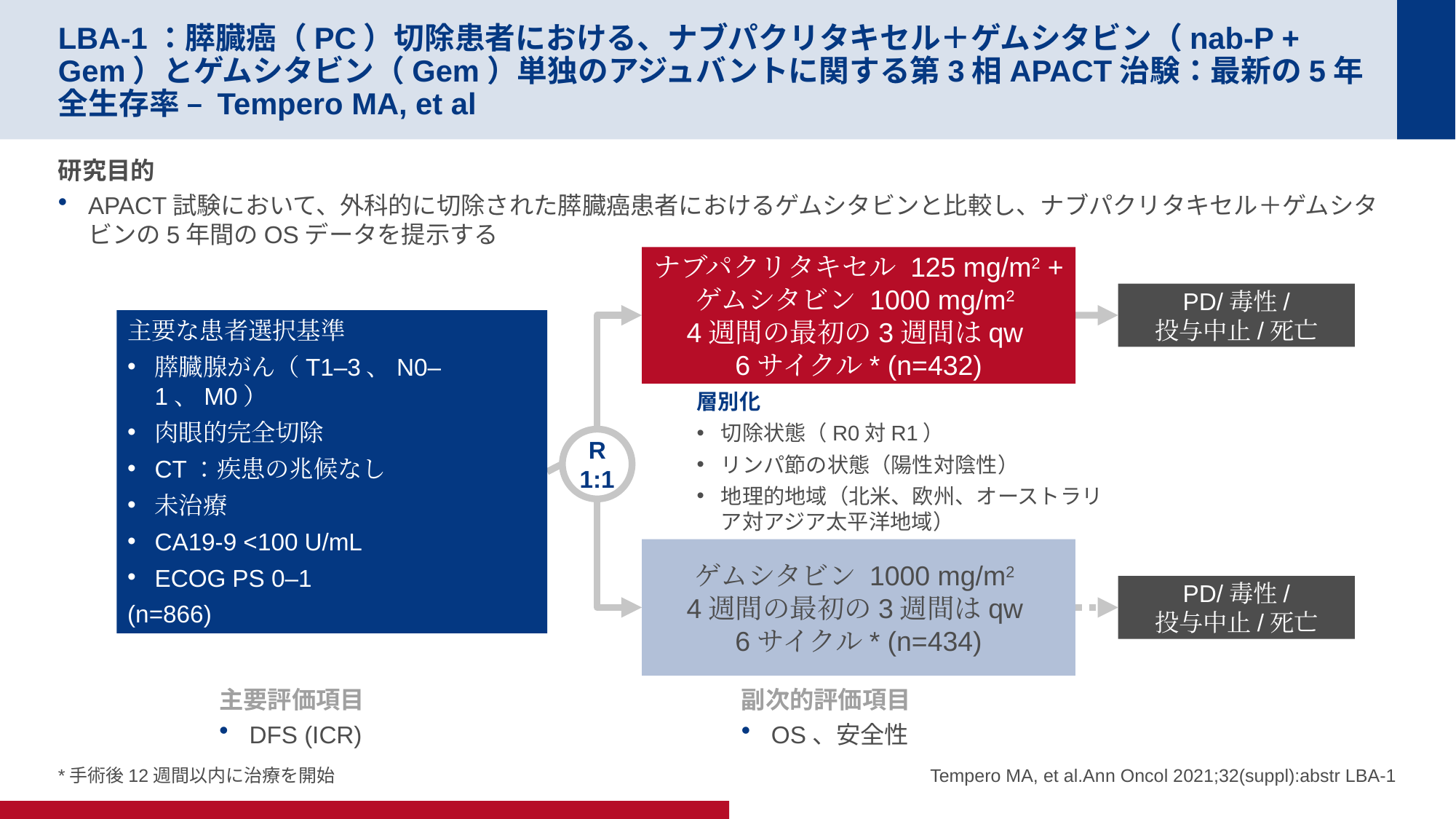

# LBA-1：膵臓癌（PC）切除患者における、ナブパクリタキセル＋ゲムシタビン（nab-P + Gem）とゲムシタビン（Gem）単独のアジュバントに関する第3相APACT治験：最新の5年全生存率 – Tempero MA, et al
研究目的
APACT試験において、外科的に切除された膵臓癌患者におけるゲムシタビンと比較し、ナブパクリタキセル＋ゲムシタビンの5年間のOSデータを提示する
ナブパクリタキセル 125 mg/m2 + ゲムシタビン 1000 mg/m2
4週間の最初の3週間はqw
6サイクル* (n=432)
PD/毒性/
投与中止/死亡
主要な患者選択基準
膵臓腺がん（T1–3、N0–1、M0）
肉眼的完全切除
CT：疾患の兆候なし
未治療
CA19-9 <100 U/mL
ECOG PS 0–1
(n=866)
層別化
切除状態（R0対R1）
リンパ節の状態（陽性対陰性）
地理的地域（北米、欧州、オーストラリア対アジア太平洋地域）
R
1:1
ゲムシタビン 1000 mg/m2
4週間の最初の3週間はqw
6サイクル* (n=434)
PD/毒性/
投与中止/死亡
主要評価項目
DFS (ICR)

副次的評価項目
OS、安全性
*手術後12週間以内に治療を開始
Tempero MA, et al.Ann Oncol 2021;32(suppl):abstr LBA-1